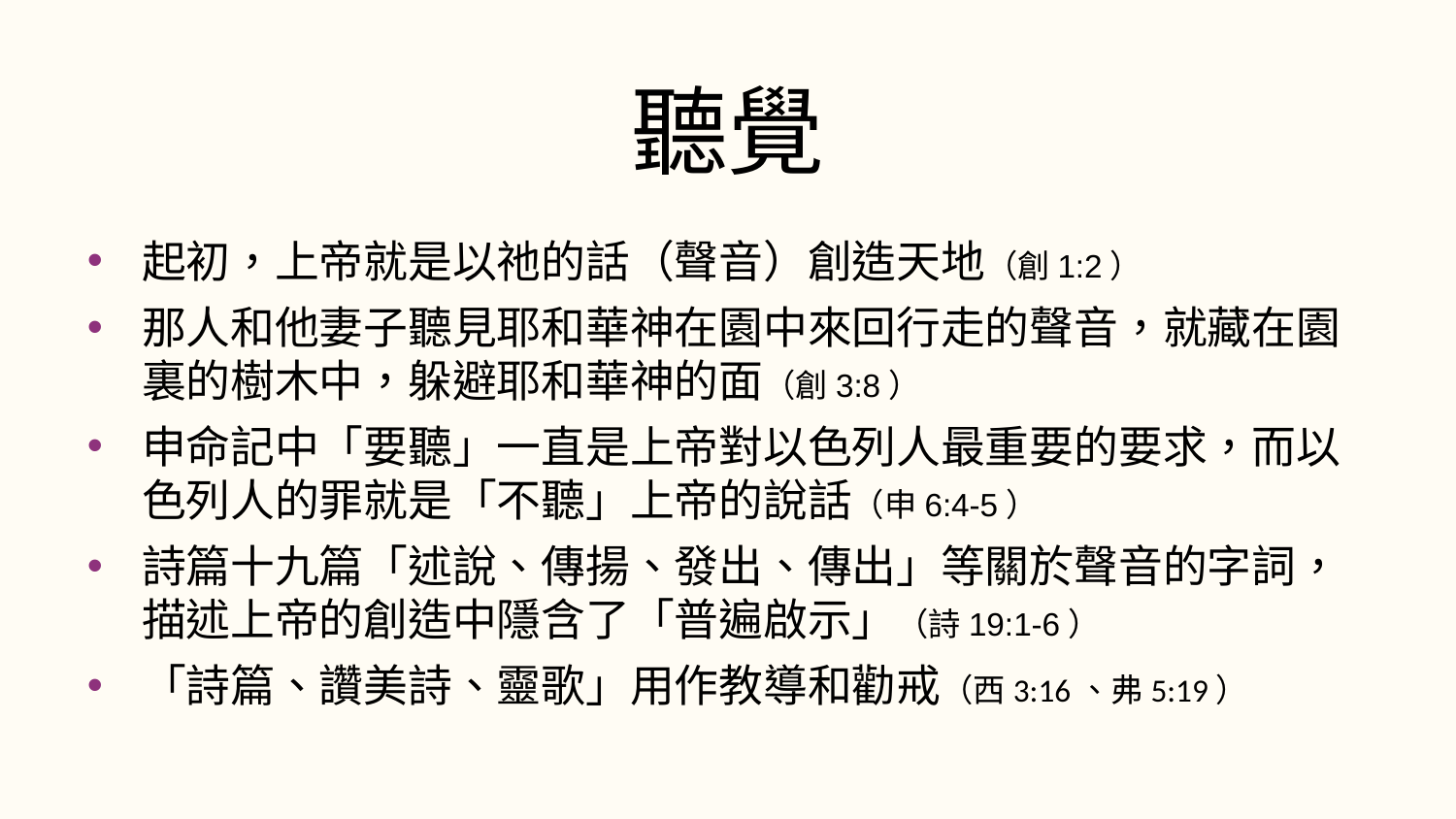

聽覺
起初，上帝就是以祂的話（聲音）創造天地（創1:2）
那人和他妻子聽見耶和華神在園中來回行走的聲音，就藏在園裏的樹木中，躲避耶和華神的面（創3:8）
申命記中「要聽」一直是上帝對以色列人最重要的要求，而以色列人的罪就是「不聽」上帝的說話（申6:4-5）
詩篇十九篇「述說、傳揚、發出、傳出」等關於聲音的字詞，描述上帝的創造中隱含了「普遍啟示」（詩19:1-6）
「詩篇、讚美詩、靈歌」用作教導和勸戒（西3:16、弗5:19）